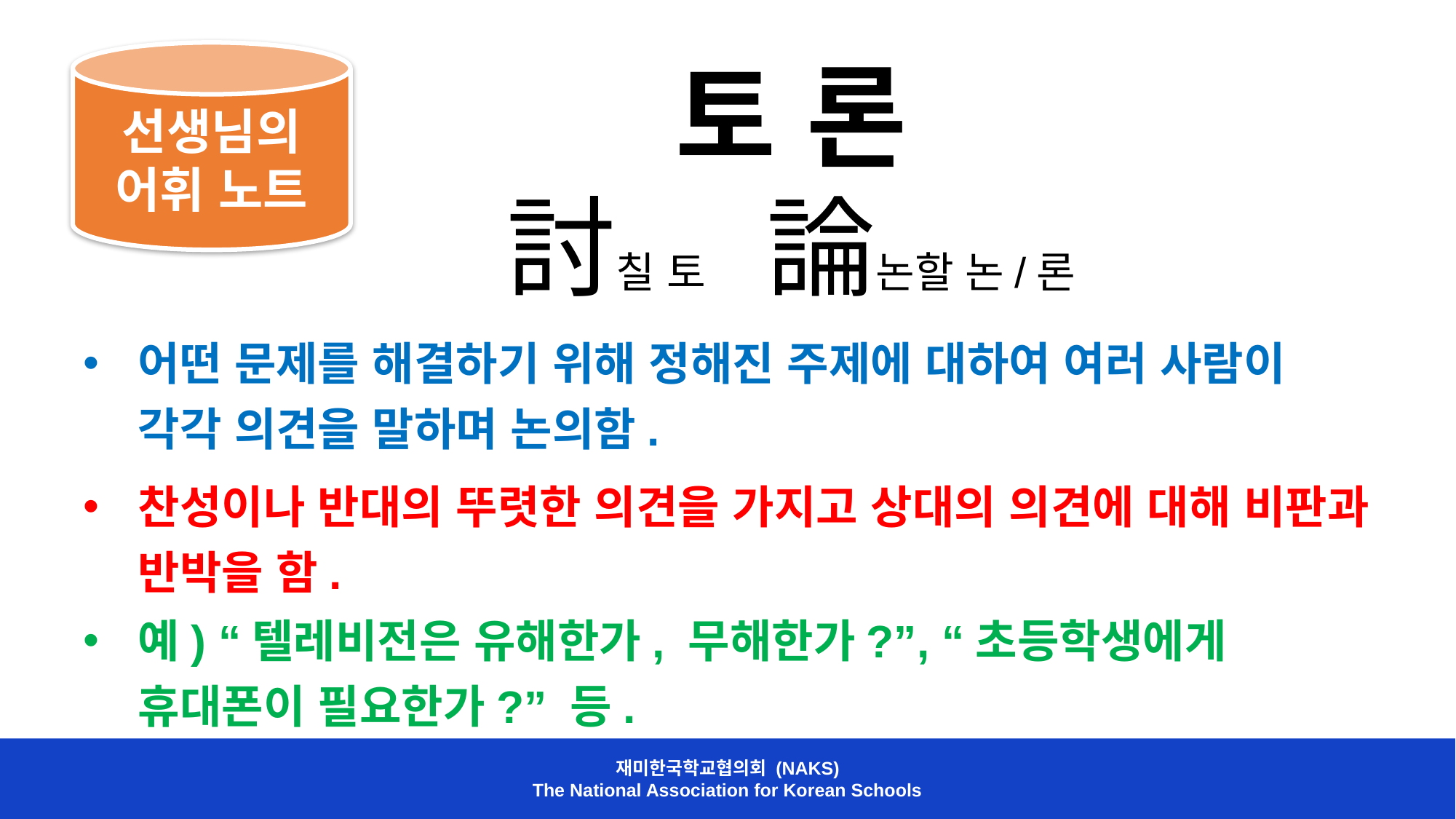

선생님의 어휘 노트
토 론
討칠 토  論논할 논/론
어떤 문제를 해결하기 위해 정해진 주제에 대하여 여러 사람이 각각 의견을 말하며 논의함.
찬성이나 반대의 뚜렷한 의견을 가지고 상대의 의견에 대해 비판과 반박을 함.
예) “텔레비전은 유해한가, 무해한가?”, “초등학생에게 휴대폰이 필요한가?” 등.
재미한국학교협의회 (NAKS)
The National Association for Korean Schools